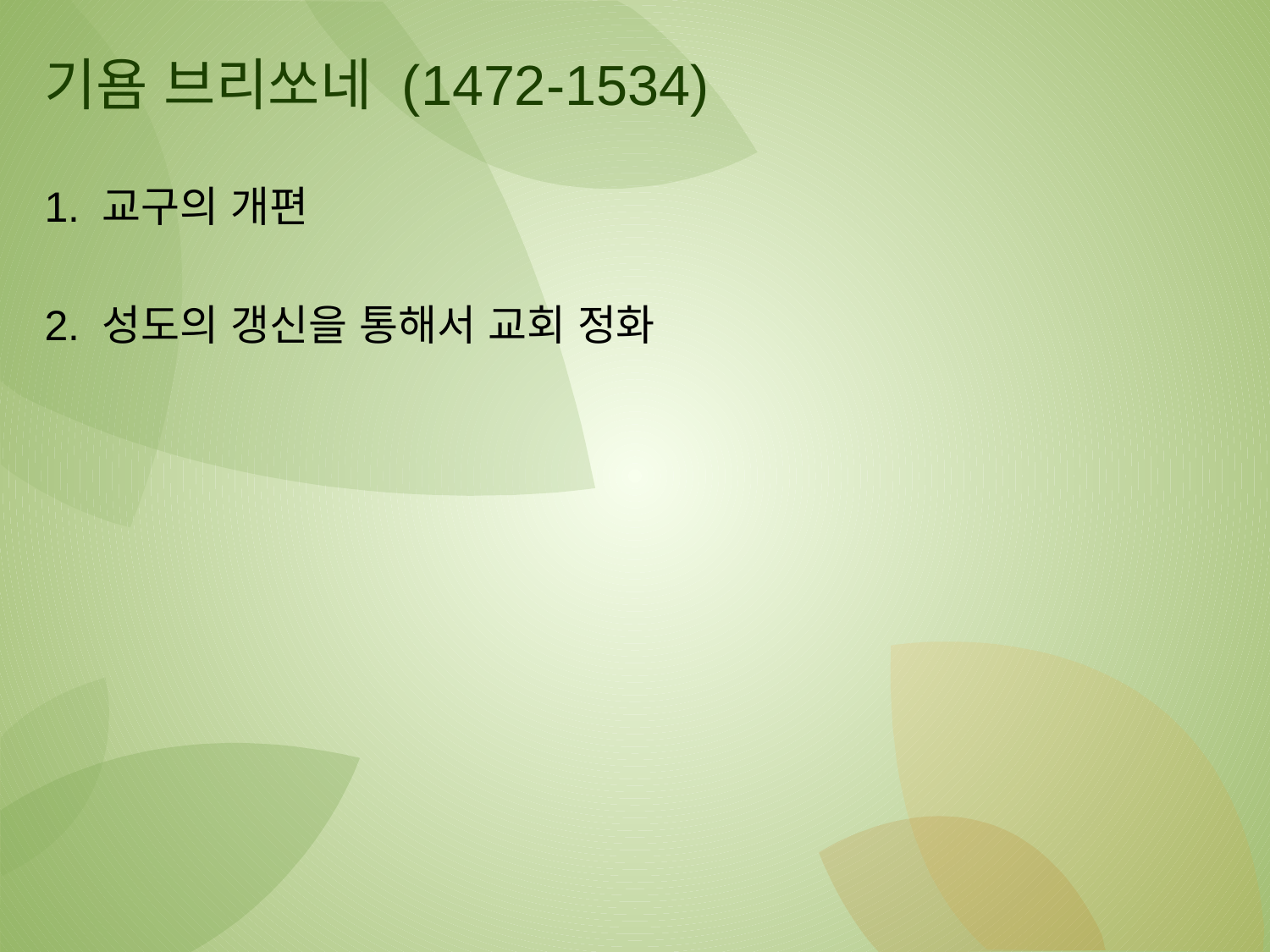

# 기욤 브리쏘네 (1472-1534)
1. 교구의 개편

2. 성도의 갱신을 통해서 교회 정화